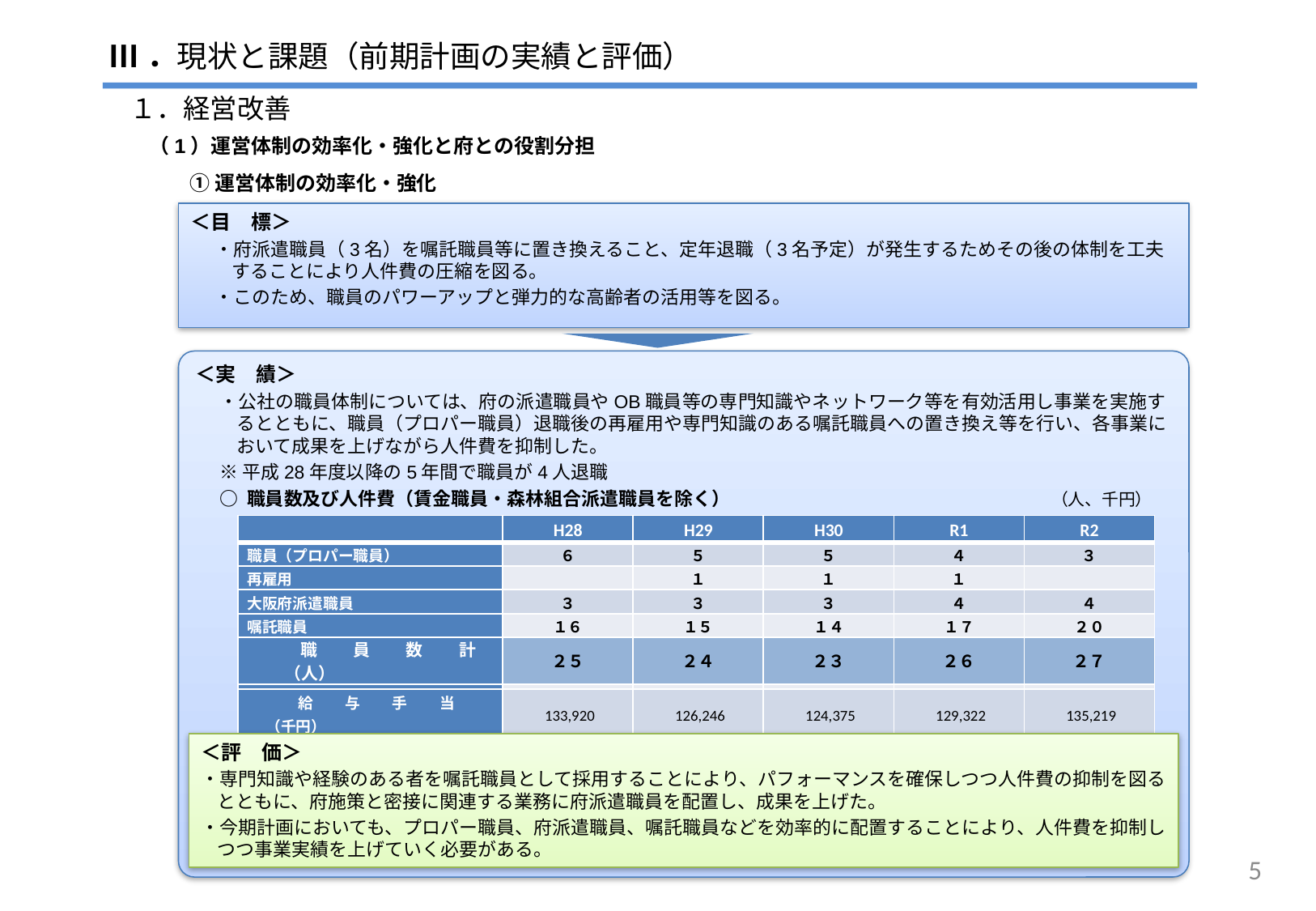

# Ⅲ．現状と課題（前期計画の実績と評価）

１．経営改善
（1）運営体制の効率化・強化と府との役割分担
　　① 運営体制の効率化・強化
＜目　標＞
・府派遣職員（3名）を嘱託職員等に置き換えること、定年退職（3名予定）が発生するためその後の体制を工夫することにより人件費の圧縮を図る。
・このため、職員のパワーアップと弾力的な高齢者の活用等を図る。

＜実　績＞
・公社の職員体制については、府の派遣職員やOB職員等の専門知識やネットワーク等を有効活用し事業を実施するとともに、職員（プロパー職員）退職後の再雇用や専門知識のある嘱託職員への置き換え等を行い、各事業において成果を上げながら人件費を抑制した。
※平成28年度以降の5年間で職員が4人退職
○ 職員数及び人件費（賃金職員・森林組合派遣職員を除く）　　　　　　　　　　　　　　　 　　（人、千円）

　　　　　　　　　　　　※ R1年度：森林整備・木材利用促進支援センターを設置（府派遣職員：1人増、嘱託職員：2名増）
　　　　　　　　　　　　※ R2年度末：職員（プロパー職員）1名定年退職（3人→2人）

|  | H28 | H29 | H30 | R1 | R2 |
| --- | --- | --- | --- | --- | --- |
| 職員（プロパー職員） | ６ | ５ | ５ | ４ | ３ |
| 再雇用 |  | １ | １ | １ |  |
| 大阪府派遣職員 | ３ | ３ | ３ | ４ | ４ |
| 嘱託職員 | １６ | １５ | １４ | １７ | ２０ |
| 職　　員　　数　　計　　　 （人） | ２５ | ２４ | ２３ | ２６ | ２７ |
|  |  |  |  |  |  |
| 給　　与　　手　　当 　　 　 （千円） | 133,920 | 126,246 | 124,375 | 129,322 | 135,219 |
＜評　価＞
・専門知識や経験のある者を嘱託職員として採用することにより、パフォーマンスを確保しつつ人件費の抑制を図るとともに、府施策と密接に関連する業務に府派遣職員を配置し、成果を上げた。
・今期計画においても、プロパー職員、府派遣職員、嘱託職員などを効率的に配置することにより、人件費を抑制しつつ事業実績を上げていく必要がある。
5